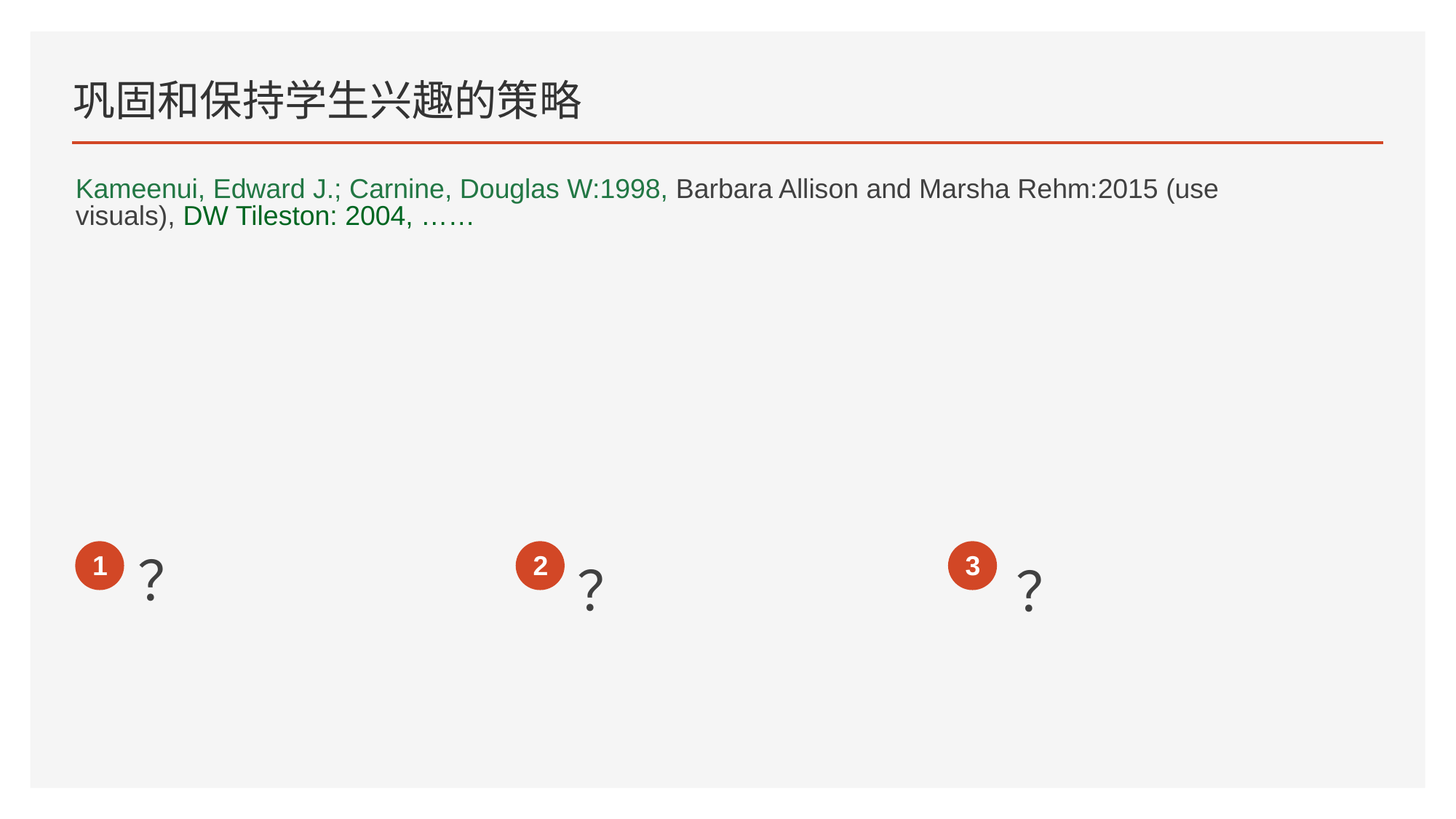

# 巩固和保持学生兴趣的策略
Kameenui, Edward J.; Carnine, Douglas W:1998, Barbara Allison and Marsha Rehm:2015 (use visuals), DW Tileston: 2004, ……

？

？

1

2

3
？